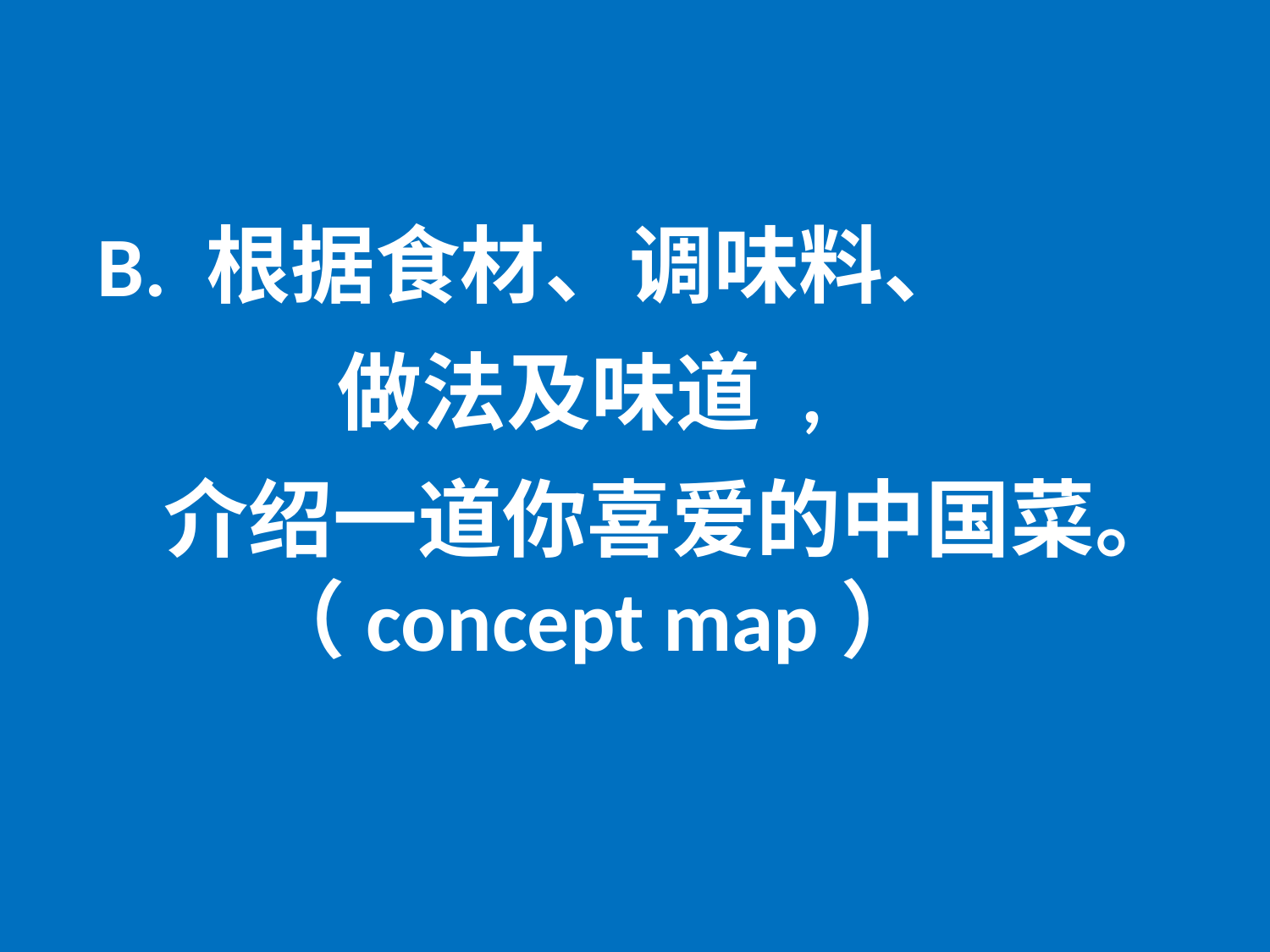

# B. 根据食材、调味料、 做法及味道 , 介绍一道你喜爱的中国菜。 （concept map）